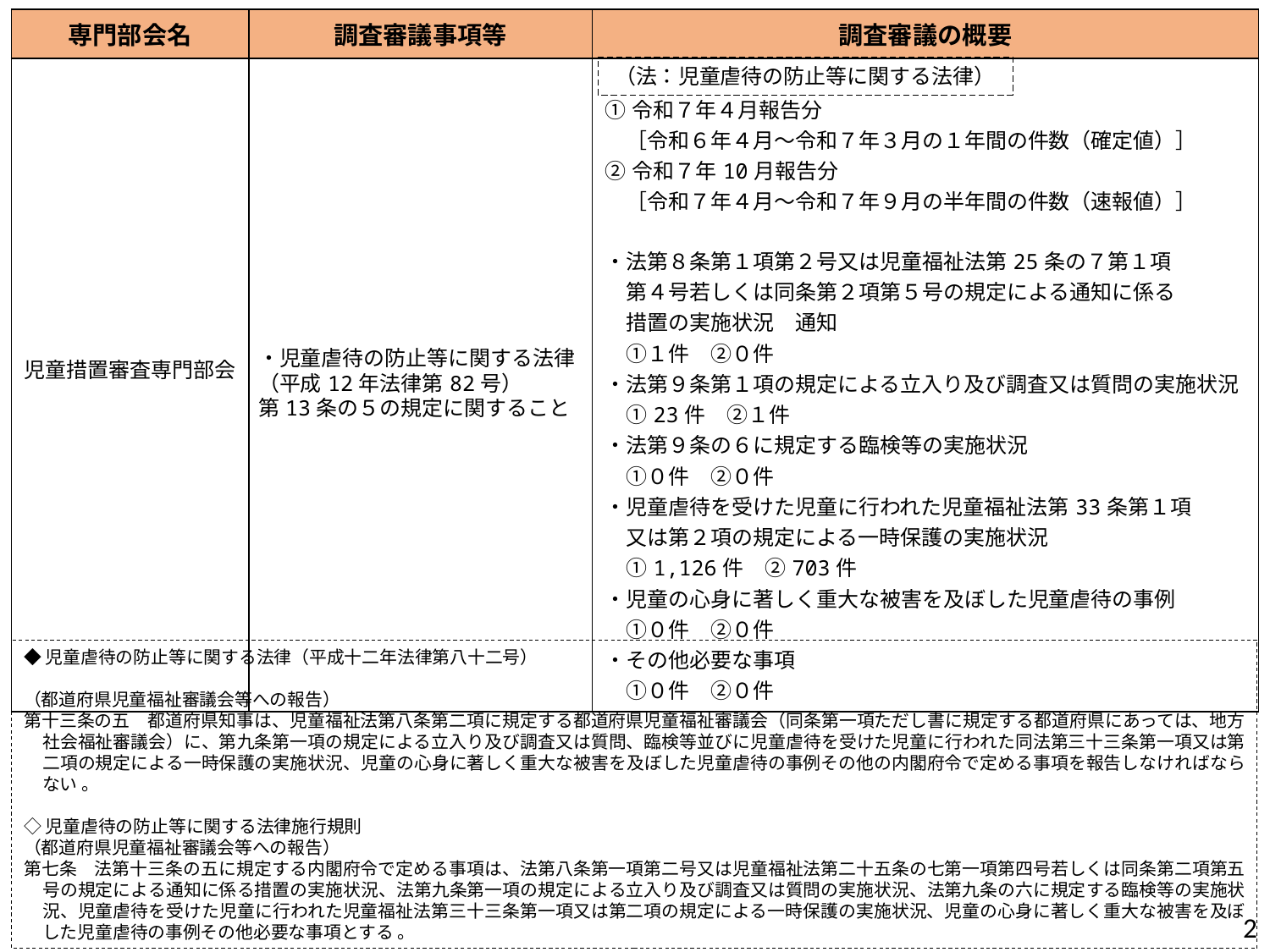

| 専門部会名 | 調査審議事項等 | 調査審議の概要 |
| --- | --- | --- |
| 児童措置審査専門部会 | ・児童虐待の防止等に関する法律 （平成12年法律第82号） 第13条の５の規定に関すること | ①令和７年４月報告分 　［令和６年４月～令和７年３月の１年間の件数（確定値）］ ②令和７年10月報告分 　［令和７年４月～令和７年９月の半年間の件数（速報値）］ ・法第８条第１項第２号又は児童福祉法第25条の７第１項 　第４号若しくは同条第２項第５号の規定による通知に係る 　措置の実施状況　通知 　①１件　②０件 ・法第９条第１項の規定による立入り及び調査又は質問の実施状況 　①23件　②１件 ・法第９条の６に規定する臨検等の実施状況 　①０件　②０件 ・児童虐待を受けた児童に行われた児童福祉法第33条第１項 　又は第２項の規定による一時保護の実施状況　 　①1,126件　②703件 ・児童の心身に著しく重大な被害を及ぼした児童虐待の事例 　①０件　②０件 ・その他必要な事項 　①０件　②０件 |
（法：児童虐待の防止等に関する法律）
◆児童虐待の防止等に関する法律（平成十二年法律第八十二号）

（都道府県児童福祉審議会等への報告）
第十三条の五　都道府県知事は、児童福祉法第八条第二項に規定する都道府県児童福祉審議会（同条第一項ただし書に規定する都道府県にあっては、地方社会福祉審議会）に、第九条第一項の規定による立入り及び調査又は質問、臨検等並びに児童虐待を受けた児童に行われた同法第三十三条第一項又は第二項の規定による一時保護の実施状況、児童の心身に著しく重大な被害を及ぼした児童虐待の事例その他の内閣府令で定める事項を報告しなければならない 。

◇児童虐待の防止等に関する法律施行規則
（都道府県児童福祉審議会等への報告）
第七条　法第十三条の五に規定する内閣府令で定める事項は、法第八条第一項第二号又は児童福祉法第二十五条の七第一項第四号若しくは同条第二項第五号の規定による通知に係る措置の実施状況、法第九条第一項の規定による立入り及び調査又は質問の実施状況、法第九条の六に規定する臨検等の実施状況、児童虐待を受けた児童に行われた児童福祉法第三十三条第一項又は第二項の規定による一時保護の実施状況、児童の心身に著しく重大な被害を及ぼした児童虐待の事例その他必要な事項とする 。
2